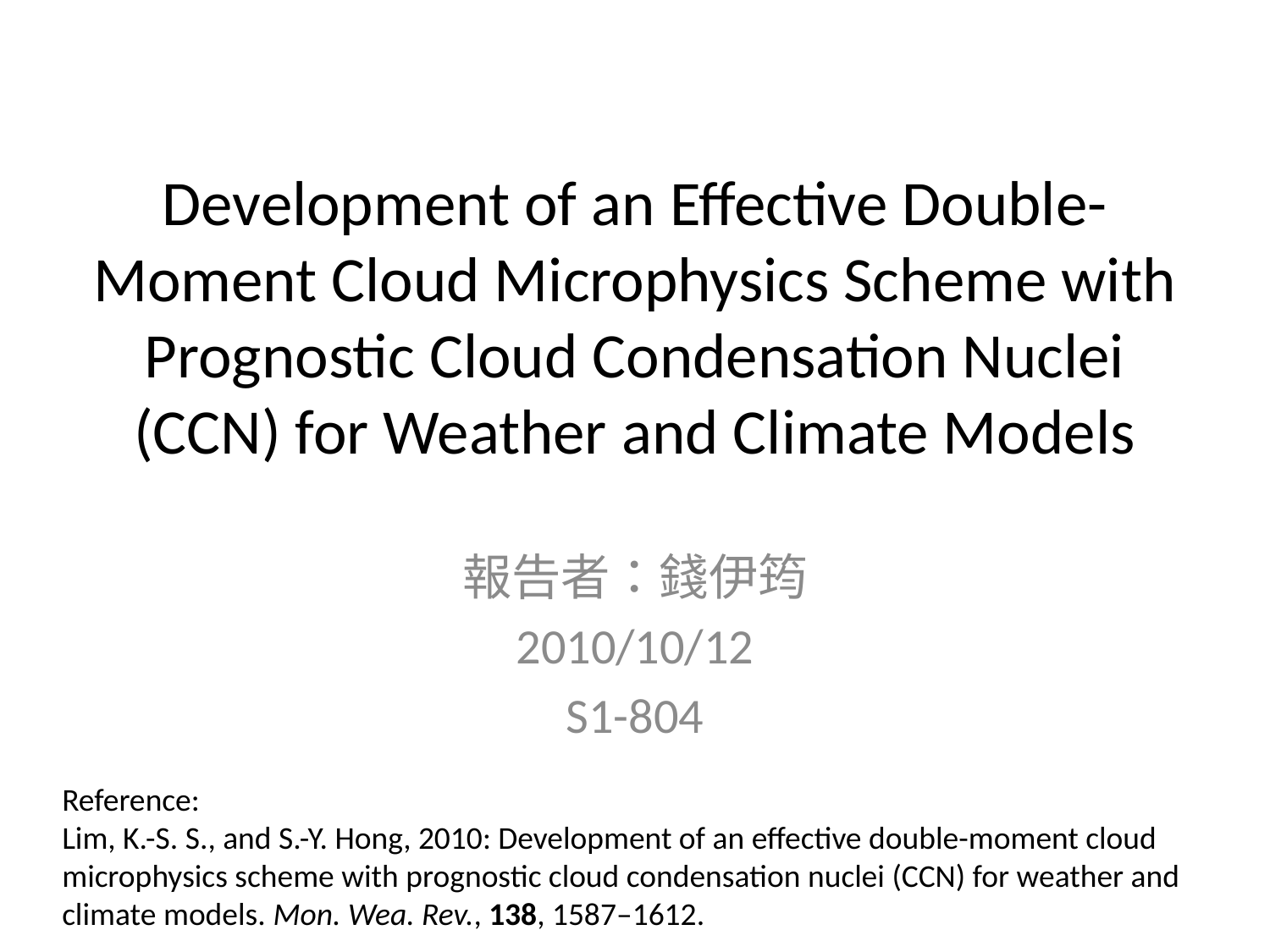

# Development of an Effective Double-Moment Cloud Microphysics Scheme with Prognostic Cloud Condensation Nuclei (CCN) for Weather and Climate Models
報告者：錢伊筠
2010/10/12
S1-804
Reference:
Lim, K.-S. S., and S.-Y. Hong, 2010: Development of an effective double-moment cloud microphysics scheme with prognostic cloud condensation nuclei (CCN) for weather and climate models. Mon. Wea. Rev., 138, 1587–1612.